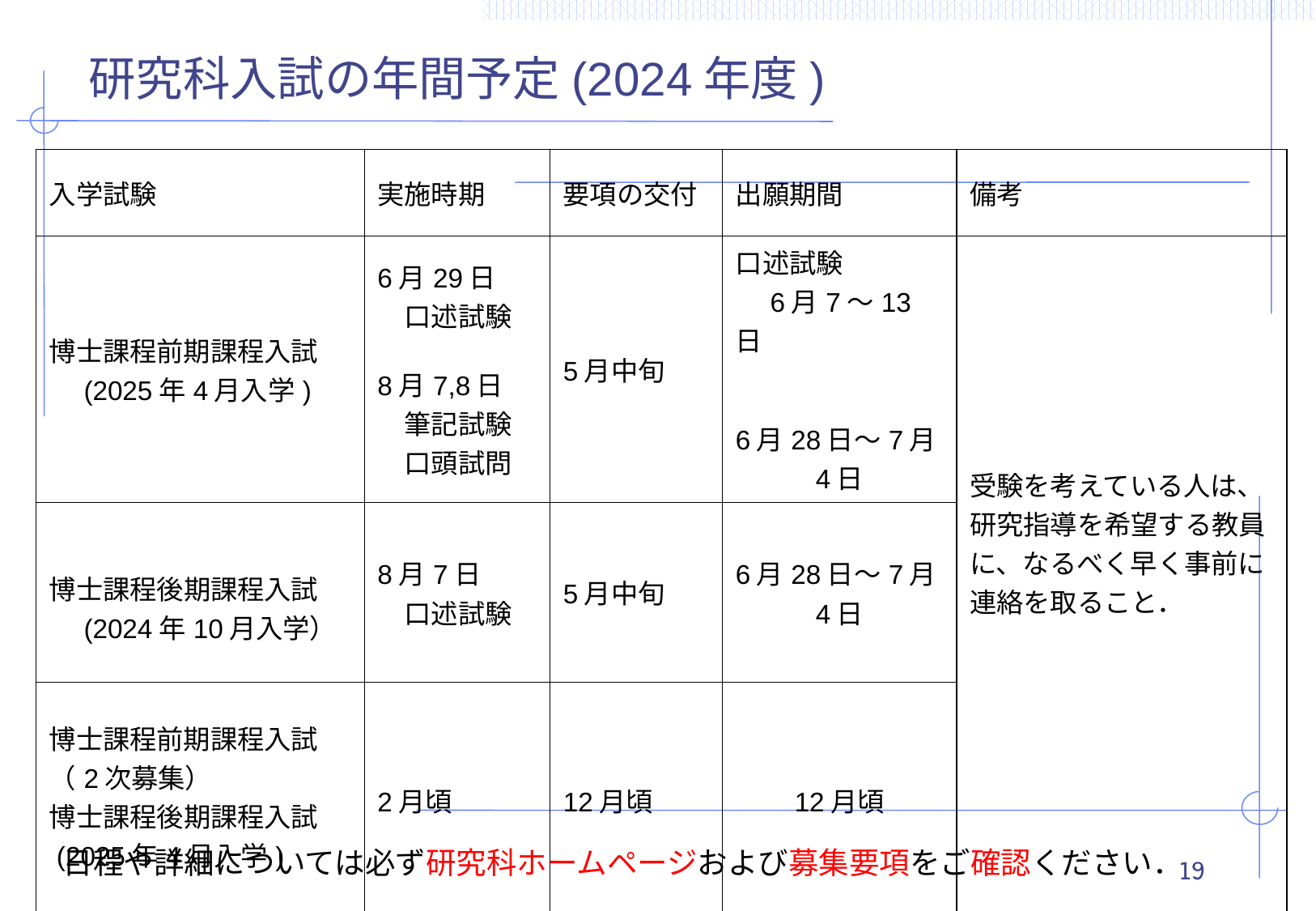

# 研究科入試の年間予定(2024年度)
| 入学試験 | 実施時期 | 要項の交付 | 出願期間 | 備考 |
| --- | --- | --- | --- | --- |
| 博士課程前期課程入試 　(2025年4月入学) | 6月29日 　口述試験 8月7,8日 　筆記試験 　口頭試問 | 5月中旬 | 口述試験 　6月7～13日 6月28日～7月4日 | 受験を考えている人は、研究指導を希望する教員に、なるべく早く事前に連絡を取ること． |
| 博士課程後期課程入試 　(2024年10月入学） | 8月7日 　口述試験 | 5月中旬 | 6月28日～7月4日 |  |
| 博士課程前期課程入試（2次募集） 博士課程後期課程入試 (2025年4月入学) | 2月頃 | 12月頃 | 12月頃 |  |

19
日程や詳細については必ず研究科ホームページおよび募集要項をご確認ください．